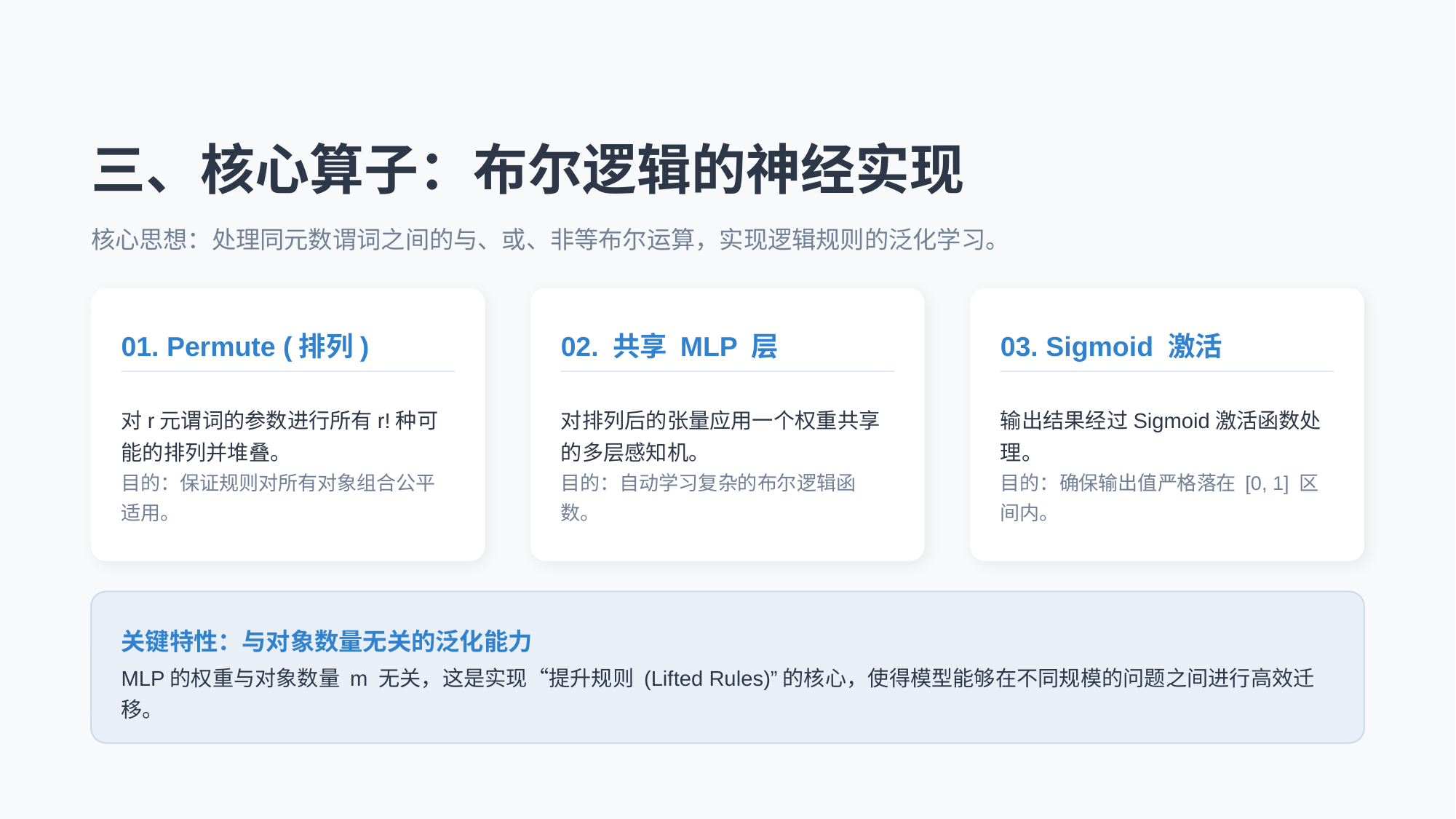

三、核心算子：布尔逻辑的神经实现
核心思想：处理同元数谓词之间的与、或、非等布尔运算，实现逻辑规则的泛化学习。

01. Permute (排列)
02. 共享 MLP 层
03. Sigmoid 激活
对r元谓词的参数进行所有r!种可能的排列并堆叠。
目的：保证规则对所有对象组合公平适用。
对排列后的张量应用一个权重共享的多层感知机。
目的：自动学习复杂的布尔逻辑函数。
输出结果经过Sigmoid激活函数处理。
目的：确保输出值严格落在 [0, 1] 区间内。

关键特性：与对象数量无关的泛化能力
MLP的权重与对象数量 m 无关，这是实现“提升规则 (Lifted Rules)”的核心，使得模型能够在不同规模的问题之间进行高效迁移。